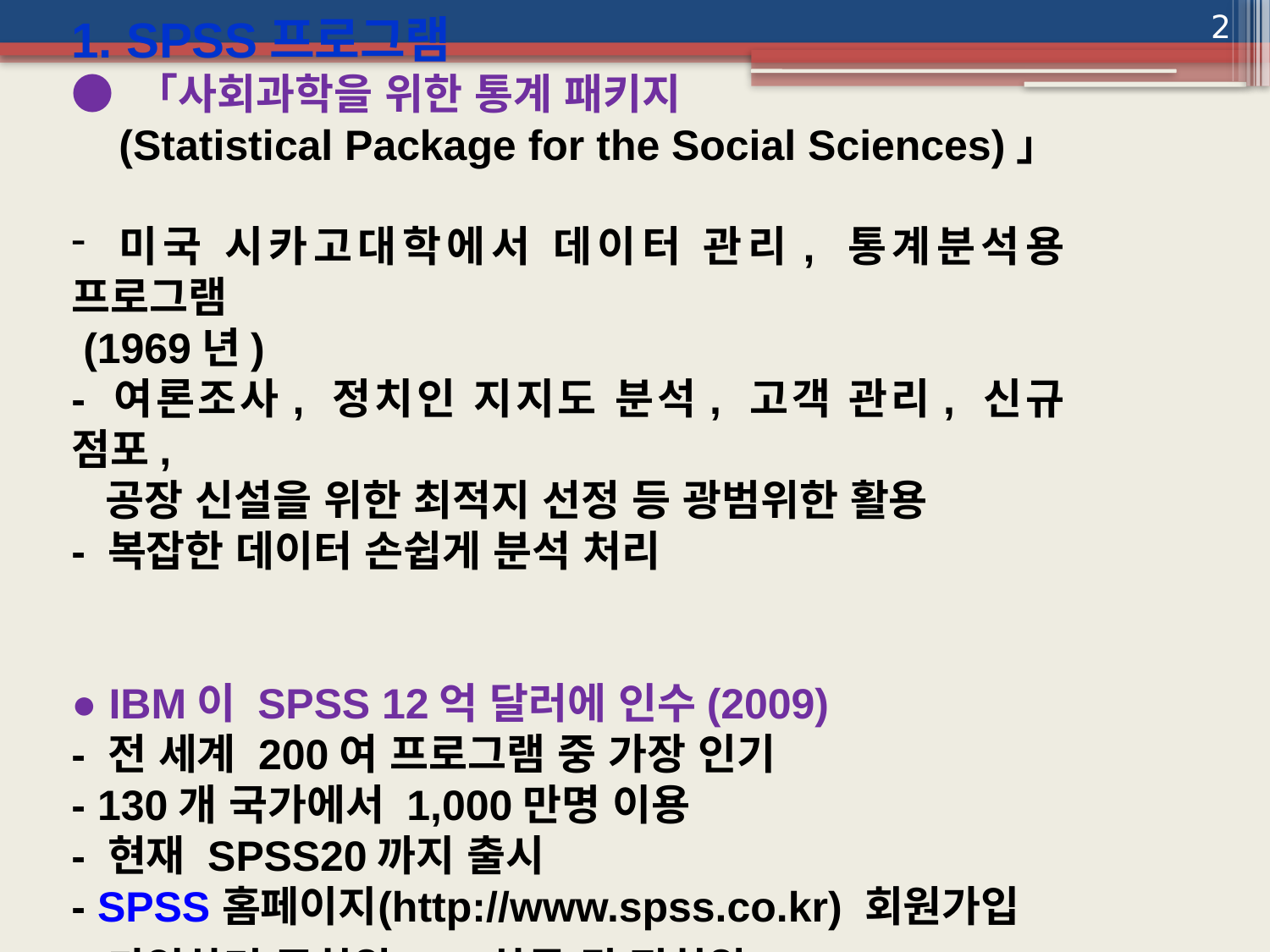

2
1. SPSS프로그램
● 「사회과학을 위한 통계 패키지
    (Statistical Package for the Social Sciences)」

 미국 시카고대학에서 데이터 관리, 통계분석용 프로그램
 (1969년)
- 여론조사, 정치인 지지도 분석, 고객 관리, 신규 점포,
  공장 신설을 위한 최적지 선정 등 광범위한 활용
- 복잡한 데이터 손쉽게 분석 처리

● IBM이 SPSS 12억 달러에 인수(2009)
- 전 세계 200여 프로그램 중 가장 인기
- 130개 국가에서 1,000만명 이용
- 현재 SPSS20까지 출시
- SPSS 홈페이지(http://www.spss.co.kr) 회원가입
- 가입하면 준회원 --> 하루 뒤 정회원